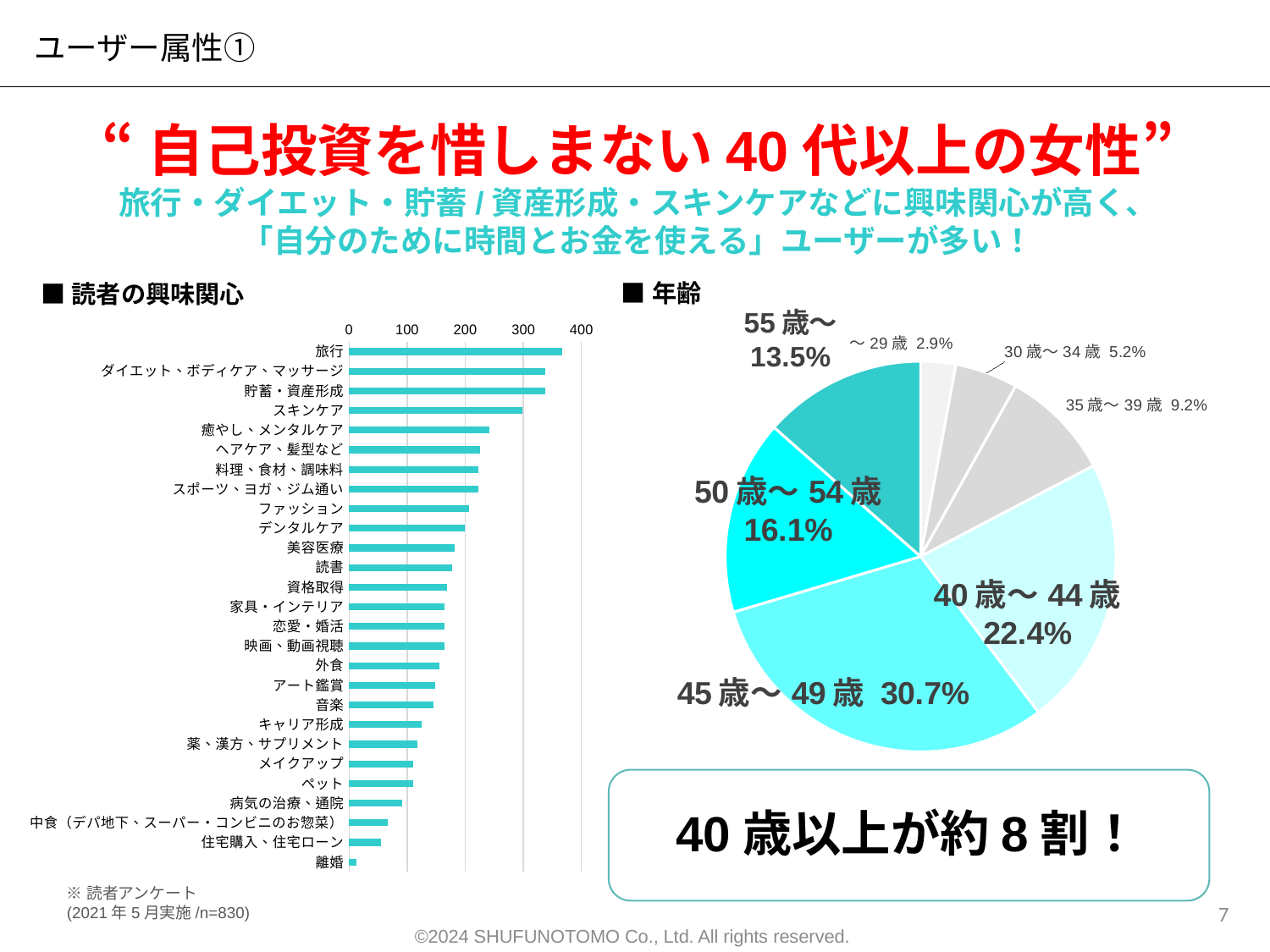

ユーザー属性①
“自己投資を惜しまない40代以上の女性”
旅行・ダイエット・貯蓄/資産形成・スキンケアなどに興味関心が高く、
「自分のために時間とお金を使える」ユーザーが多い！
■読者の興味関心
■年齢

### Chart

| Category |  |
|---|---|
| ～29歳 | 0.029 |
| 30歳～34歳 | 0.052 |
| 35歳～39歳 | 0.092 |
| 40歳～44歳 | 0.224 |
| 45歳～49歳 | 0.307 |
| 50歳～54歳 | 0.161 |
| 55歳～ | 0.135 |

### Chart

| Category |  |
|---|---|
| 旅行 | 367.0 |
| ダイエット、ボディケア、マッサージ | 338.0 |
| 貯蓄・資産形成 | 338.0 |
| スキンケア | 299.0 |
| 癒やし、メンタルケア | 242.0 |
| ヘアケア、髪型など | 226.0 |
| 料理、食材、調味料 | 223.0 |
| スポーツ、ヨガ、ジム通い | 222.0 |
| ファッション | 207.0 |
| デンタルケア | 199.0 |
| 美容医療 | 182.0 |
| 読書 | 177.0 |
| 資格取得 | 169.0 |
| 家具・インテリア | 165.0 |
| 恋愛・婚活 | 165.0 |
| 映画、動画視聴 | 164.0 |
| 外食 | 155.0 |
| アート鑑賞 | 149.0 |
| 音楽 | 145.0 |
| キャリア形成 | 125.0 |
| 薬、漢方、サプリメント | 118.0 |
| メイクアップ | 111.0 |
| ペット | 111.0 |
| 病気の治療、通院 | 92.0 |
| 中食（デパ地下、スーパー・コンビニのお惣菜） | 66.0 |
| 住宅購入、住宅ローン | 55.0 |
| 離婚 | 13.0 |
40歳以上が約8割！
※読者アンケート
(2021年5月実施/n=830)